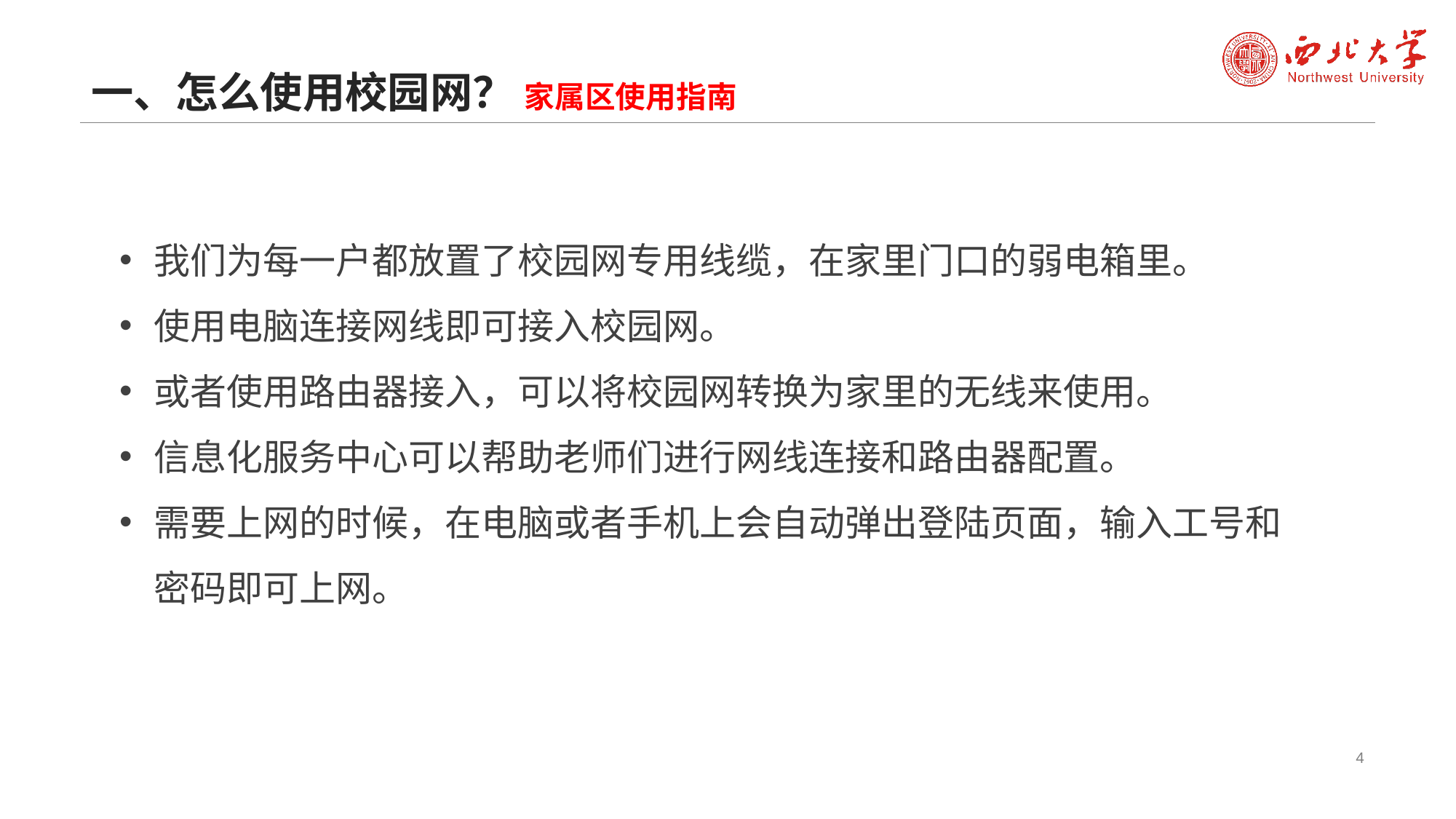

# 一、怎么使用校园网？ 家属区使用指南
我们为每一户都放置了校园网专用线缆，在家里门口的弱电箱里。
使用电脑连接网线即可接入校园网。
或者使用路由器接入，可以将校园网转换为家里的无线来使用。
信息化服务中心可以帮助老师们进行网线连接和路由器配置。
需要上网的时候，在电脑或者手机上会自动弹出登陆页面，输入工号和密码即可上网。
4